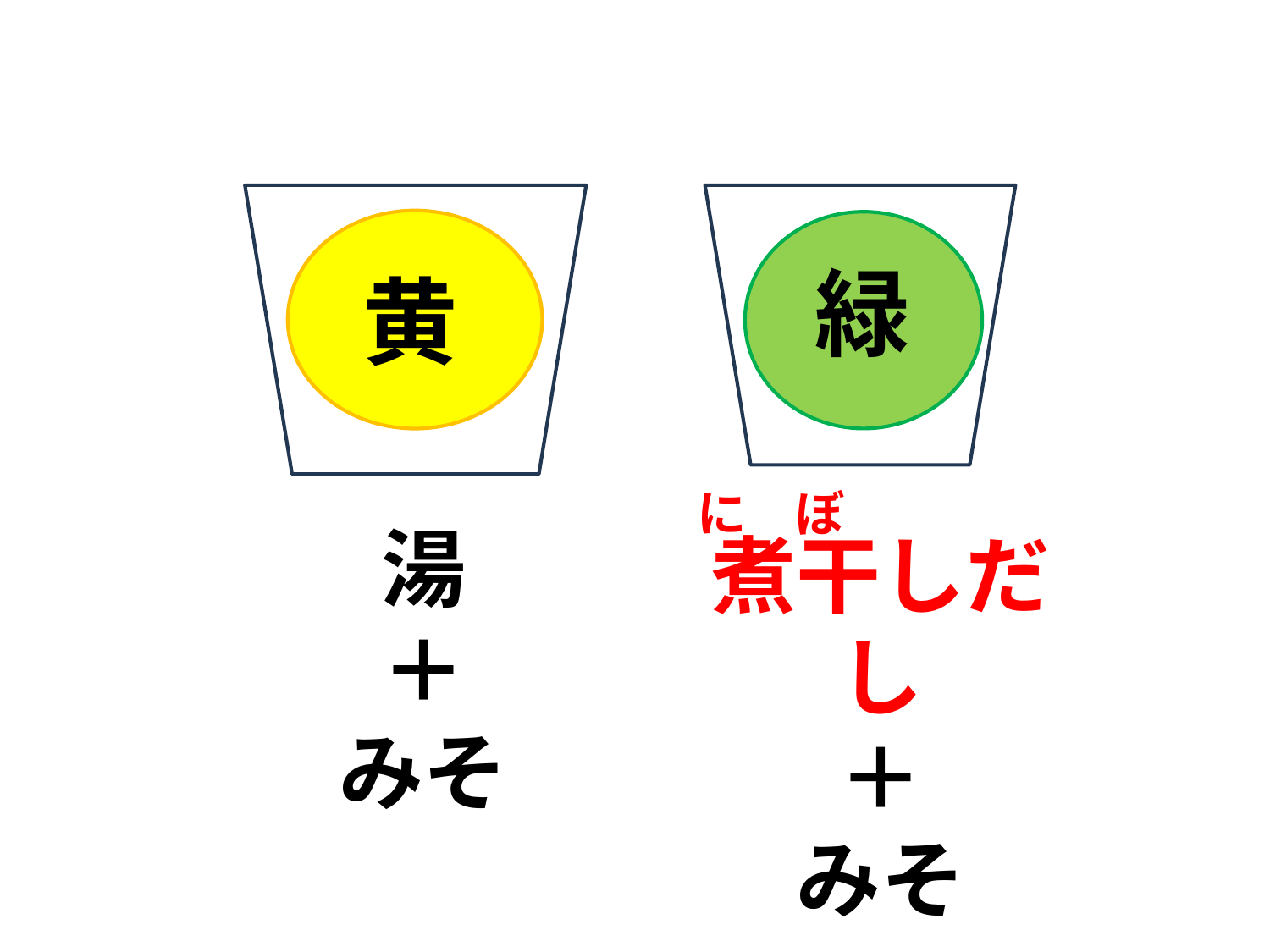

赤
緑
黄
に　ぼ
湯
＋
みそ
煮干しだし
＋
みそ
3